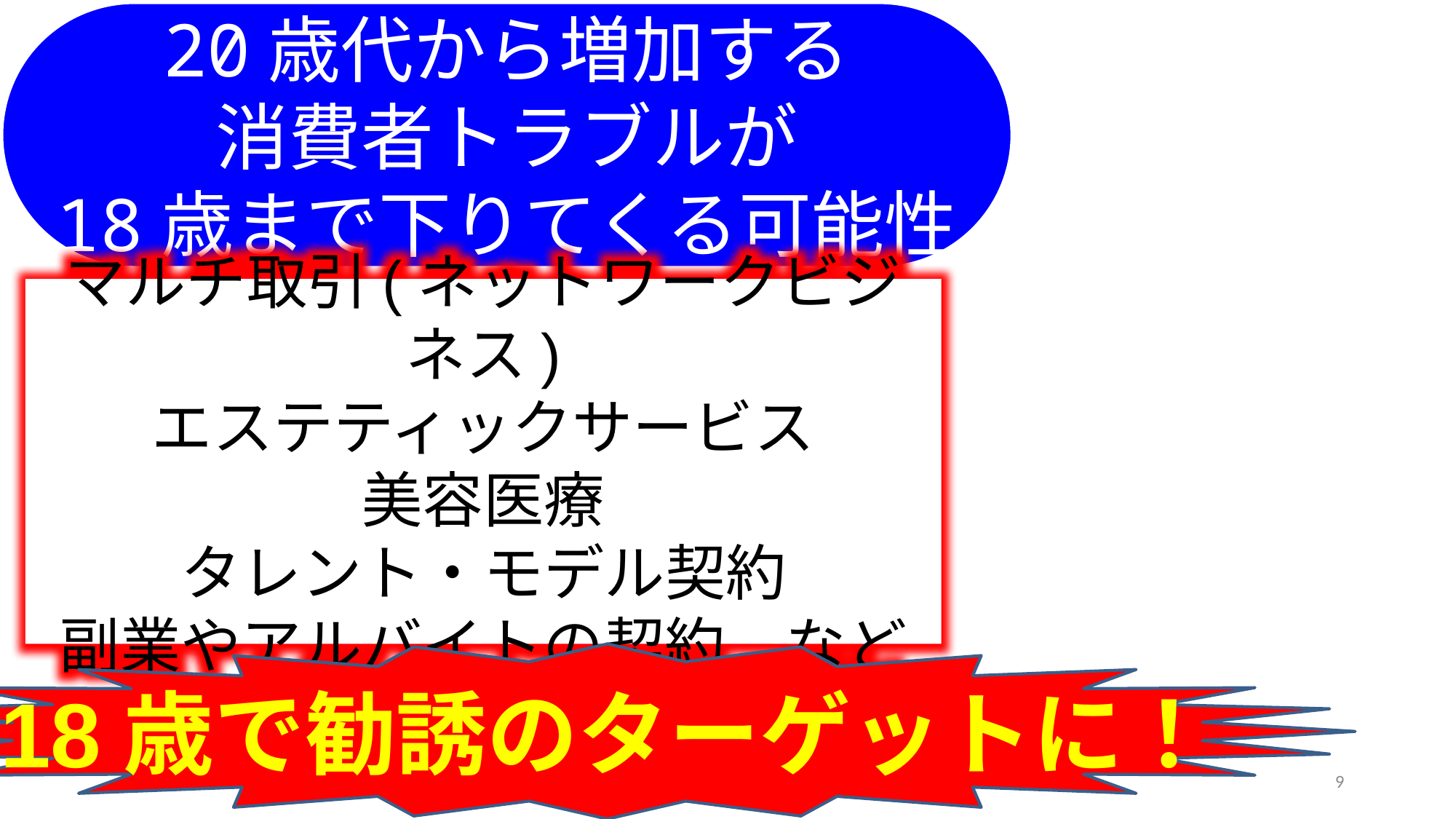

20歳代から増加する
消費者トラブルが
18歳まで下りてくる可能性

マルチ取引(ネットワークビジネス)
エステティックサービス
美容医療
タレント・モデル契約
副業やアルバイトの契約　など
18歳で勧誘のターゲットに！
9